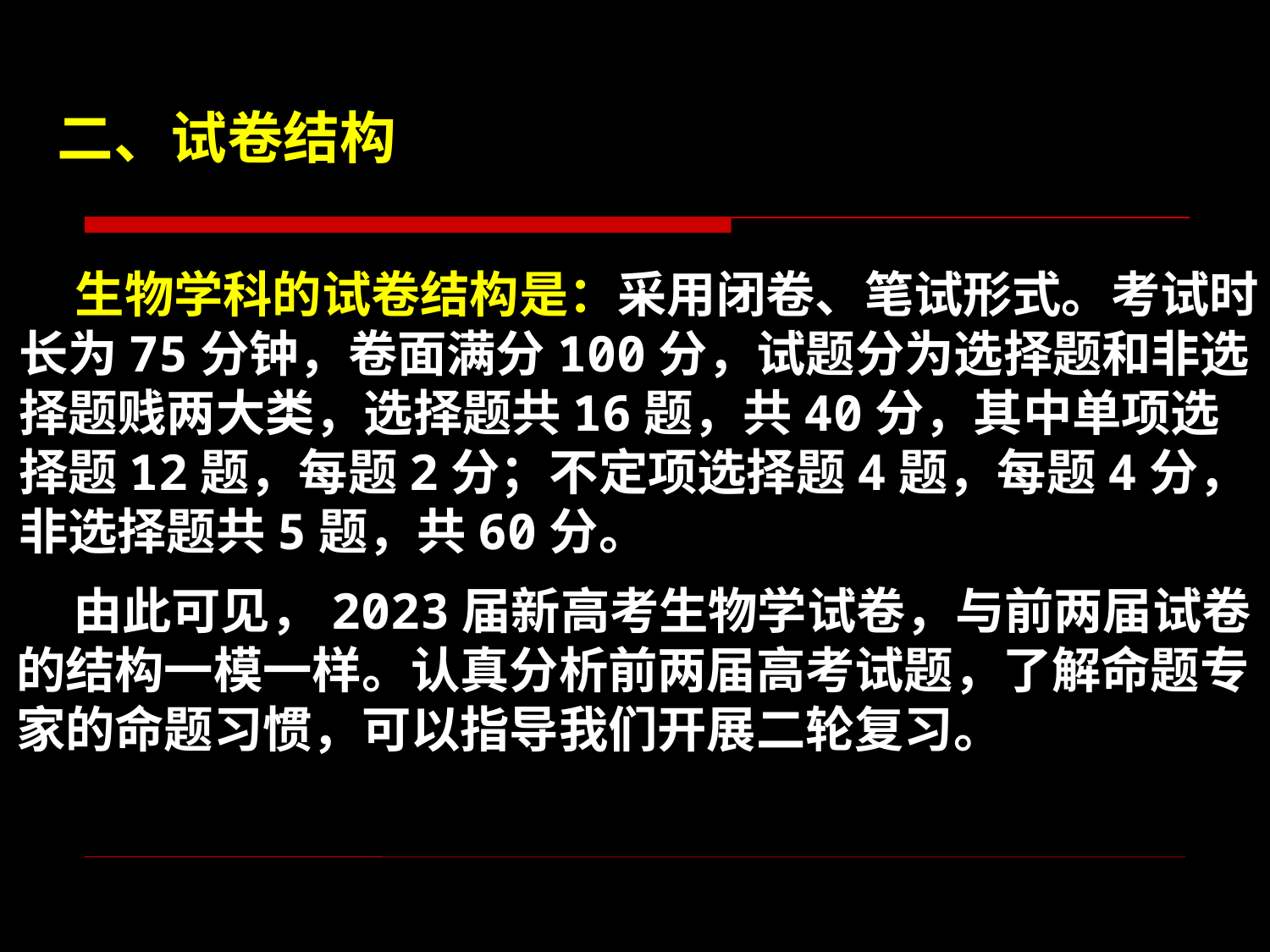

二、试卷结构
    生物学科的试卷结构是：采用闭卷、笔试形式。考试时长为75分钟，卷面满分100分，试题分为选择题和非选择题贱两大类，选择题共16题，共40分，其中单项选择题12题，每题2分；不定项选择题4题，每题4分，非选择题共5题，共60分。
    由此可见，2023届新高考生物学试卷，与前两届试卷的结构一模一样。认真分析前两届高考试题，了解命题专家的命题习惯，可以指导我们开展二轮复习。